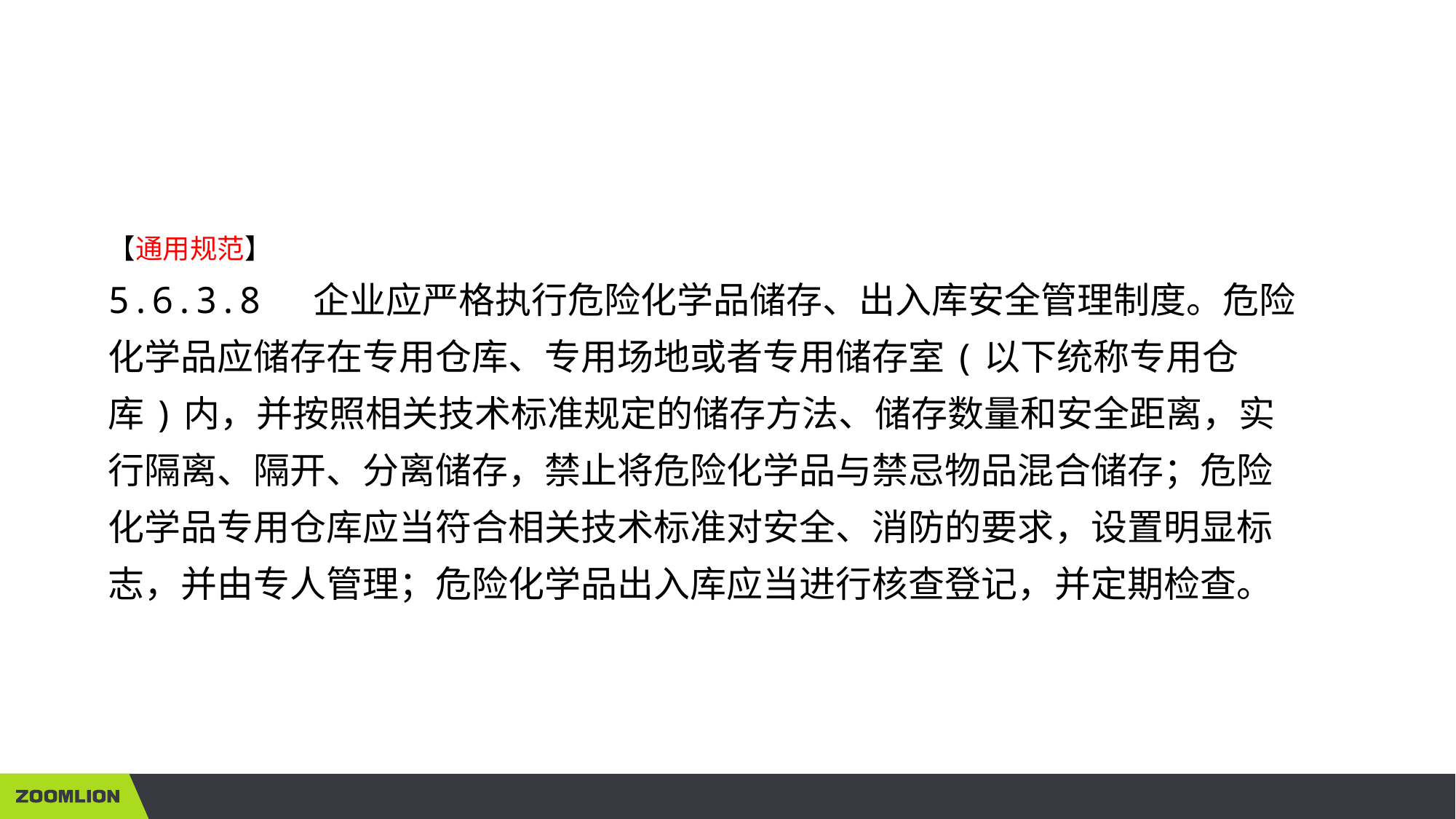

【通用规范】
5.6.3.8  企业应严格执行危险化学品储存、出入库安全管理制度。危险化学品应储存在专用仓库、专用场地或者专用储存室(以下统称专用仓库)内，并按照相关技术标准规定的储存方法、储存数量和安全距离，实行隔离、隔开、分离储存，禁止将危险化学品与禁忌物品混合储存；危险化学品专用仓库应当符合相关技术标准对安全、消防的要求，设置明显标志，并由专人管理；危险化学品出入库应当进行核查登记，并定期检查。